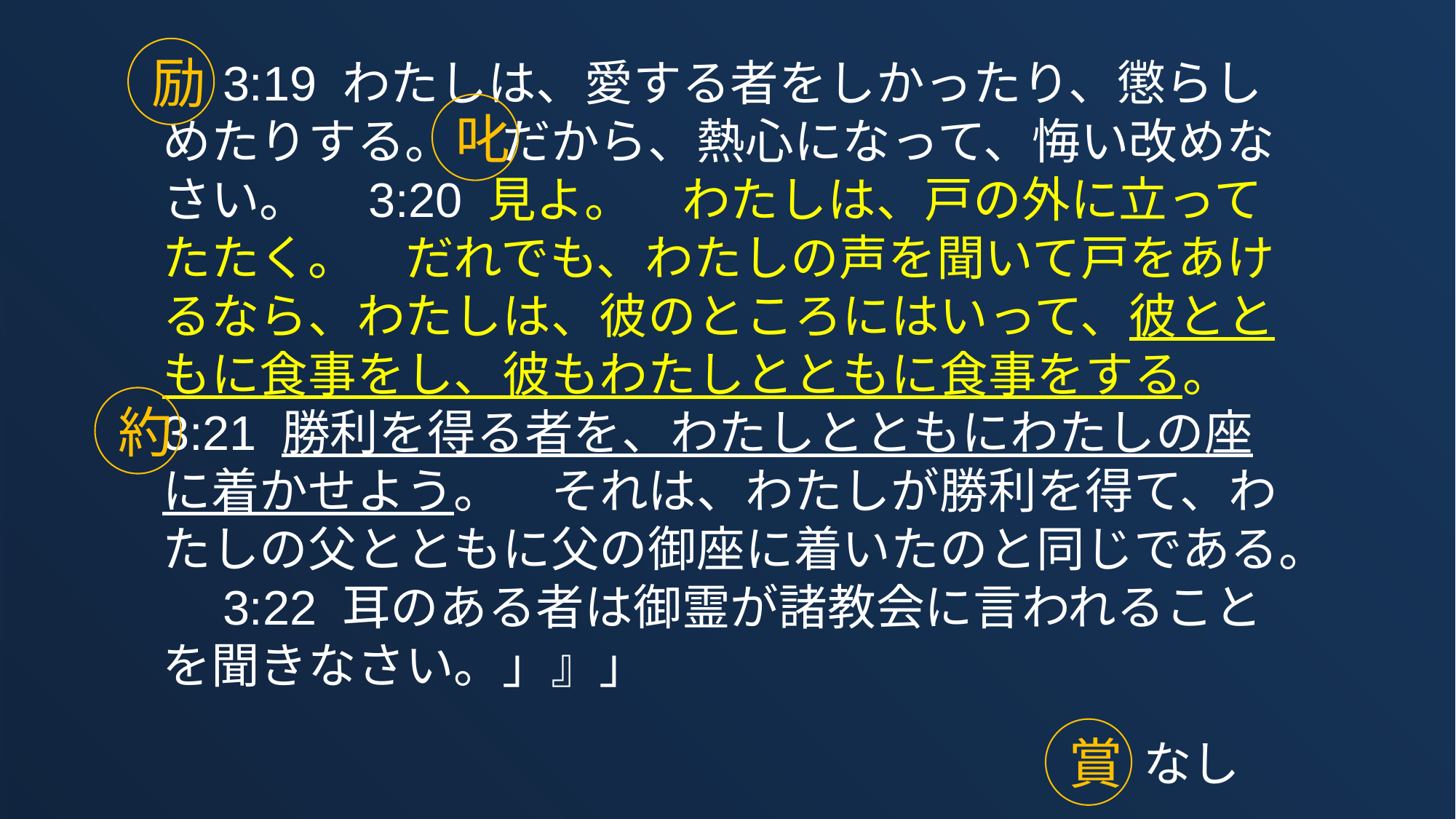

励
　3:19 わたしは、愛する者をしかったり、懲らしめたりする。　だから、熱心になって、悔い改めなさい。　3:20 見よ。　わたしは、戸の外に立ってたたく。　だれでも、わたしの声を聞いて戸をあけるなら、わたしは、彼のところにはいって、彼とともに食事をし、彼もわたしとともに食事をする。　3:21 勝利を得る者を、わたしとともにわたしの座に着かせよう。　それは、わたしが勝利を得て、わたしの父とともに父の御座に着いたのと同じである。　3:22 耳のある者は御霊が諸教会に言われることを聞きなさい。」』」
叱
約
賞
なし